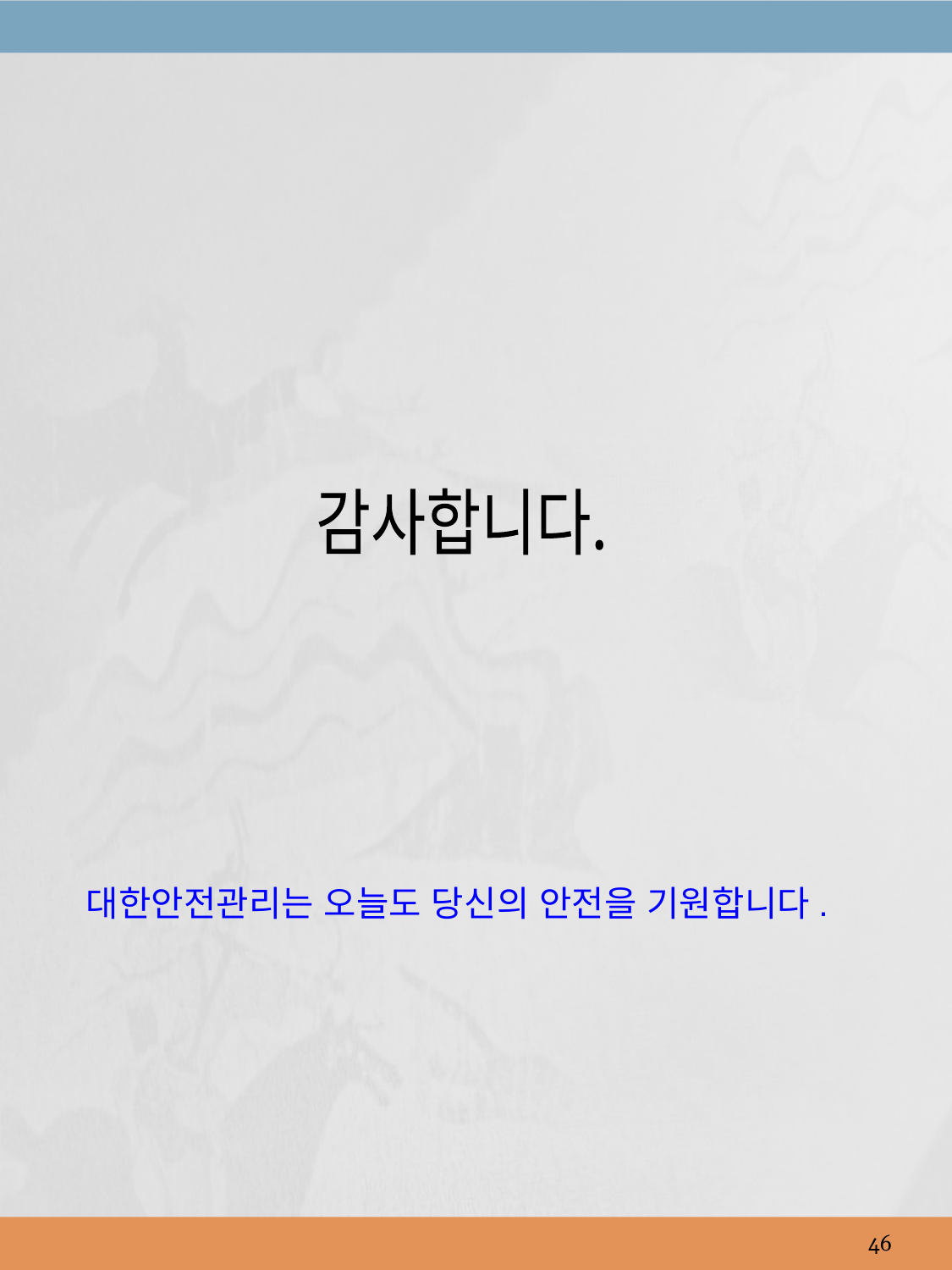

감사합니다.
대한안전관리는 오늘도 당신의 안전을 기원합니다.
46